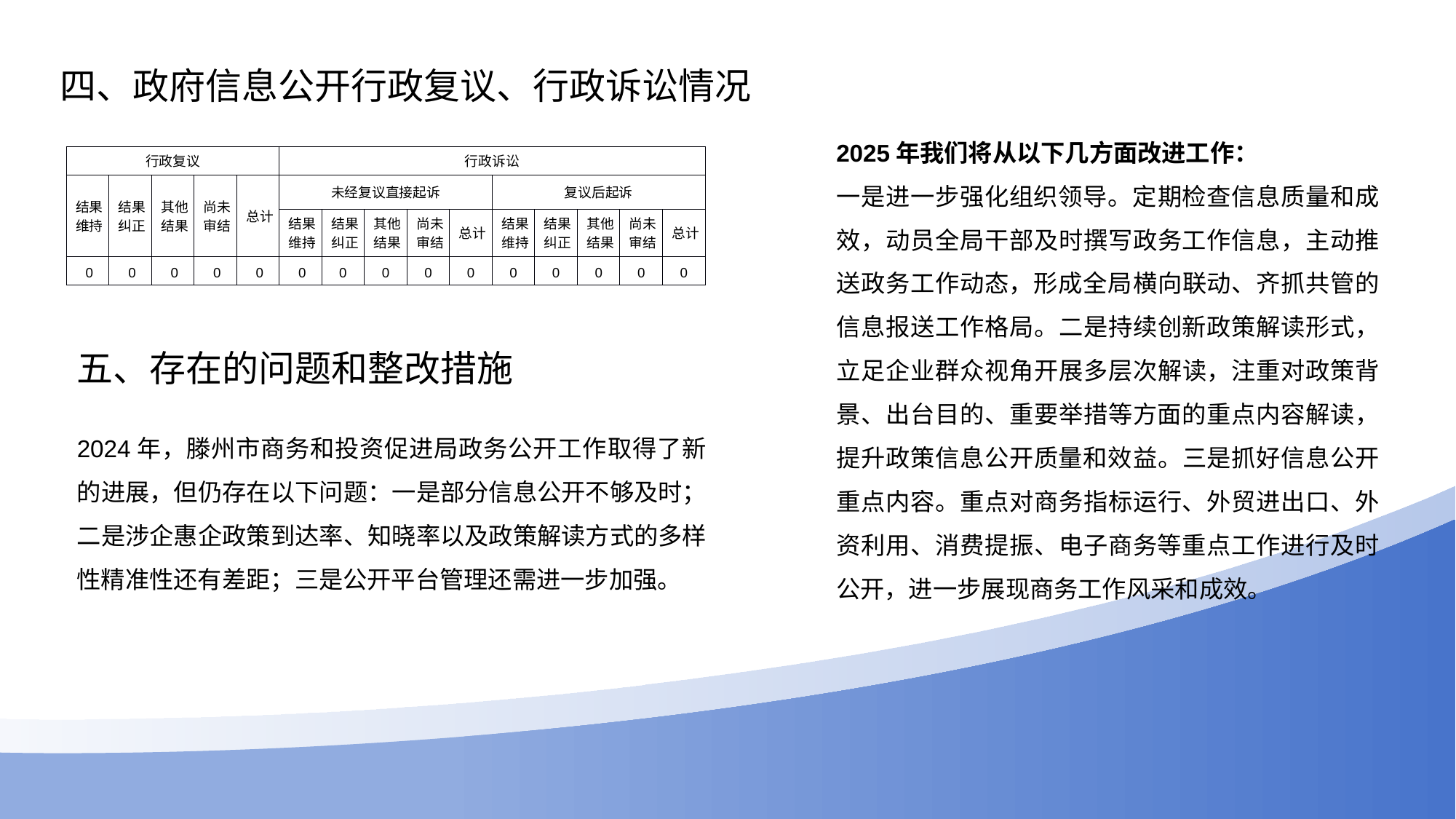

四、政府信息公开行政复议、行政诉讼情况
2025年我们将从以下几方面改进工作：
一是进一步强化组织领导。定期检查信息质量和成效，动员全局干部及时撰写政务工作信息，主动推送政务工作动态，形成全局横向联动、齐抓共管的信息报送工作格局。二是持续创新政策解读形式，立足企业群众视角开展多层次解读，注重对政策背景、出台目的、重要举措等方面的重点内容解读，提升政策信息公开质量和效益。三是抓好信息公开重点内容。重点对商务指标运行、外贸进出口、外资利用、消费提振、电子商务等重点工作进行及时公开，进一步展现商务工作风采和成效。
| 行政复议 |  |  |  |  | 行政诉讼 |  |  |  |  |  |  |  |  |  |
| --- | --- | --- | --- | --- | --- | --- | --- | --- | --- | --- | --- | --- | --- | --- |
| 结果维持 | 结果纠正 | 其他结果 | 尚未审结 | 总计 | 未经复议直接起诉 |  |  |  |  | 复议后起诉 |  |  |  |  |
|  |  |  |  |  | 结果维持 | 结果纠正 | 其他结果 | 尚未审结 | 总计 | 结果维持 | 结果纠正 | 其他结果 | 尚未审结 | 总计 |
| 0 | 0 | 0 | 0 | 0 | 0 | 0 | 0 | 0 | 0 | 0 | 0 | 0 | 0 | 0 |
五、存在的问题和整改措施
2024年，滕州市商务和投资促进局政务公开工作取得了新的进展，但仍存在以下问题：一是部分信息公开不够及时；二是涉企惠企政策到达率、知晓率以及政策解读方式的多样性精准性还有差距；三是公开平台管理还需进一步加强。